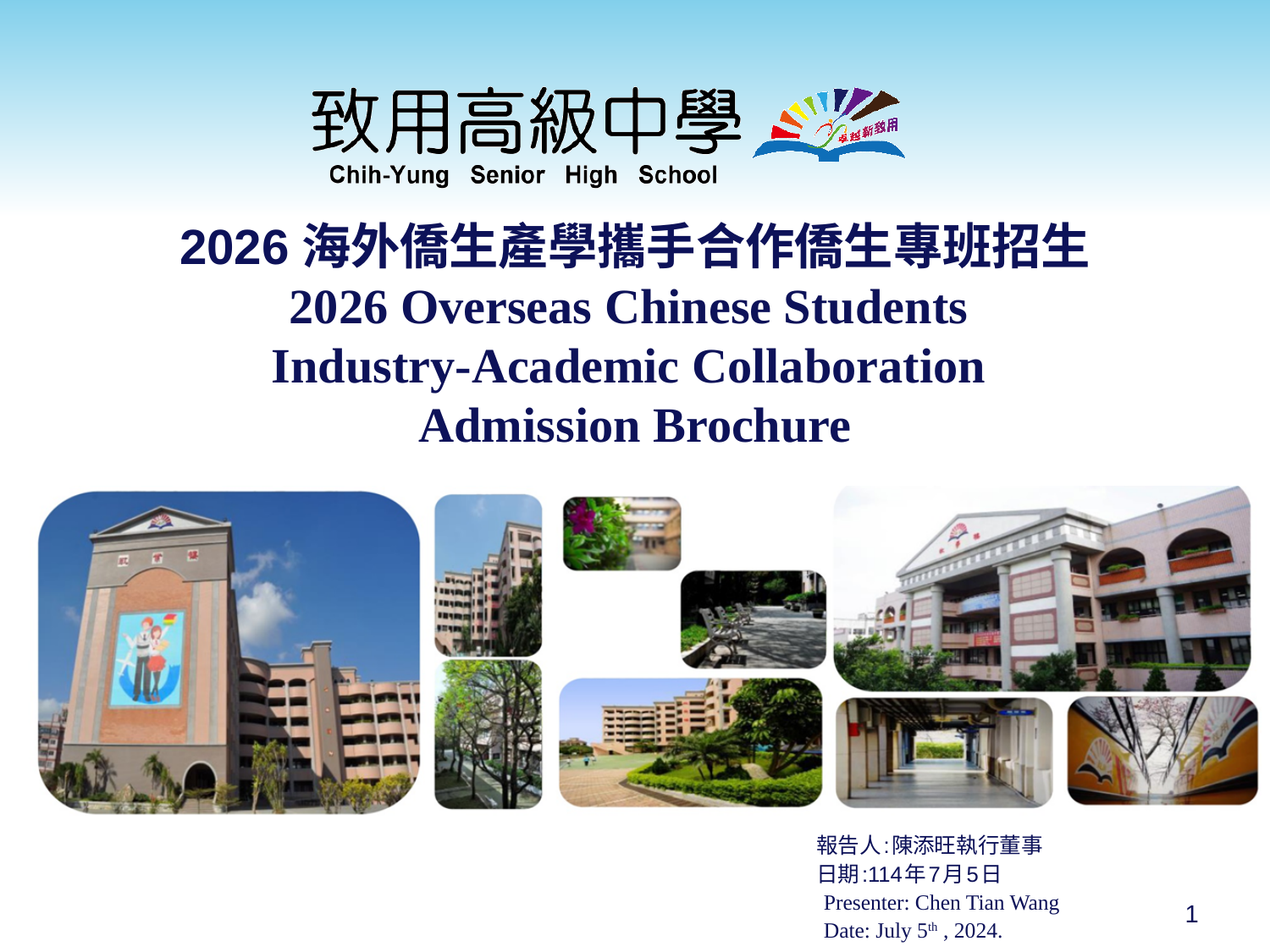

# 2026海外僑生產學攜手合作僑生專班招生 2026 Overseas Chinese Students Industry-Academic Collaboration Admission Brochure
報告人:陳添旺執行董事
日期:114年7月5日
            Presenter: Chen Tian Wang
            Date: July 5th , 2024.

1